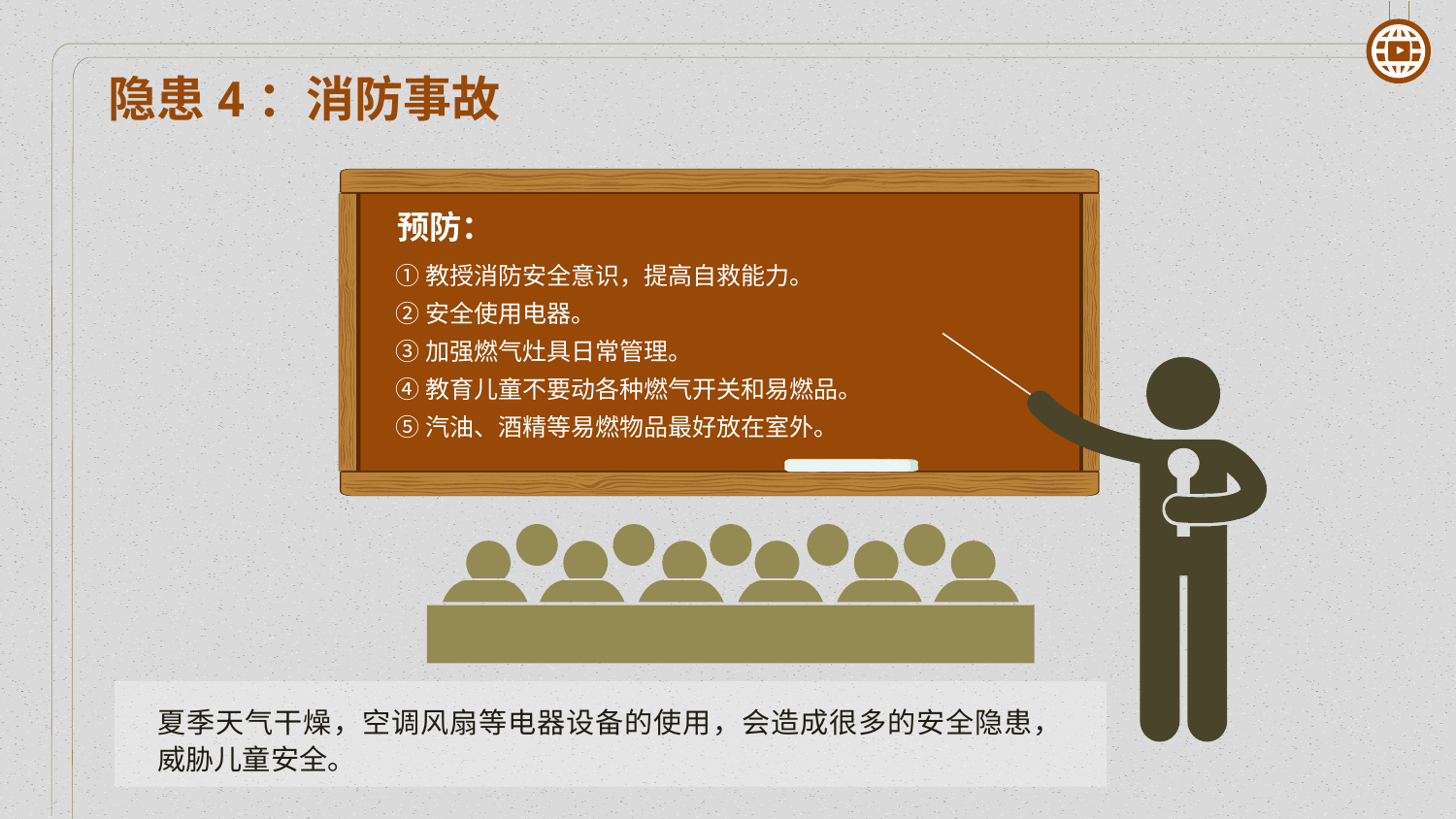

隐患4：消防事故

预防：
①教授消防安全意识，提高自救能力。
②安全使用电器。
③加强燃气灶具日常管理。
④教育儿童不要动各种燃气开关和易燃品。
⑤汽油、酒精等易燃物品最好放在室外。

夏季天气干燥，空调风扇等电器设备的使用，会造成很多的安全隐患，威胁儿童安全。